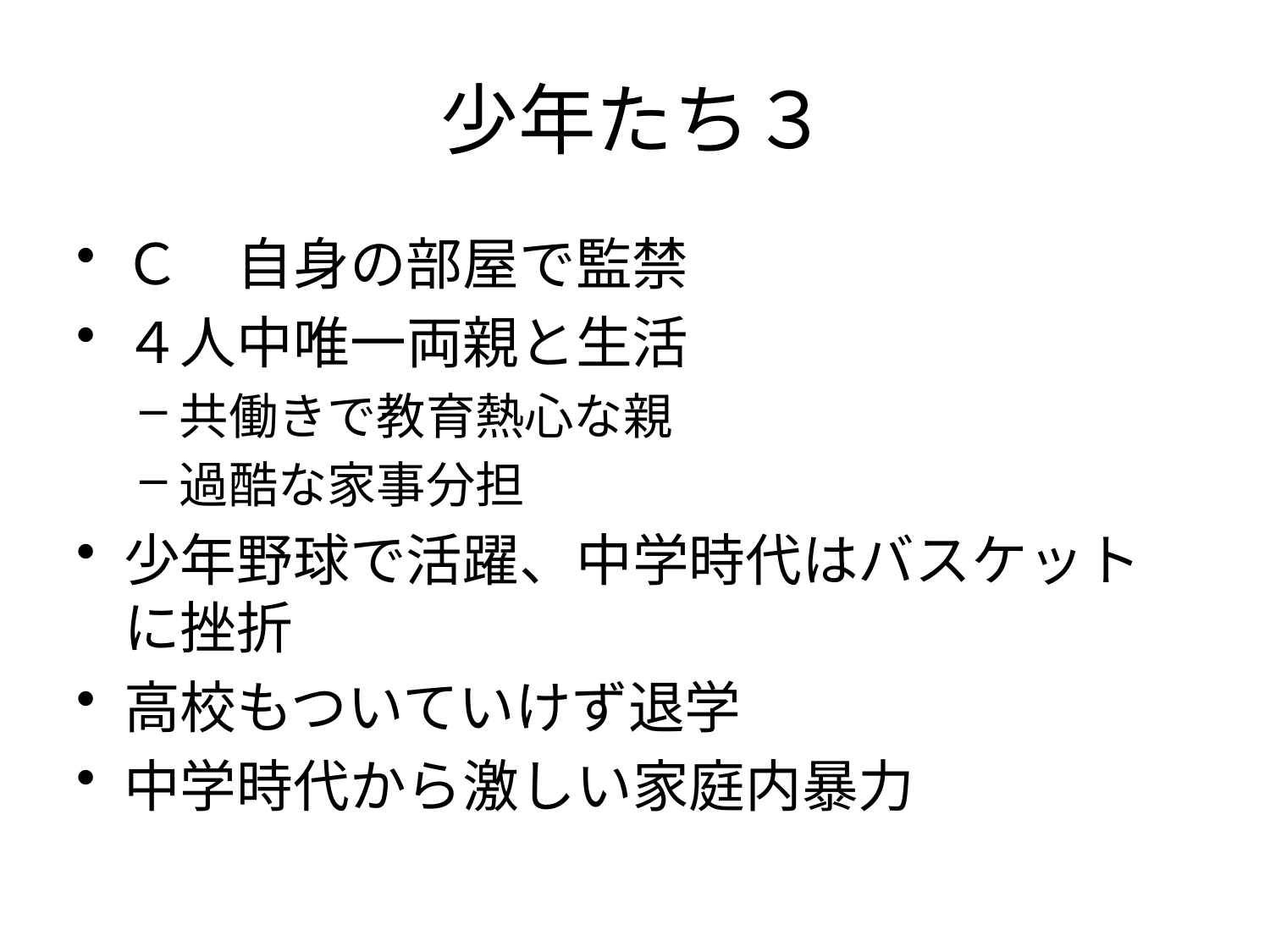

# 少年たち３
Ｃ　自身の部屋で監禁
４人中唯一両親と生活
共働きで教育熱心な親
過酷な家事分担
少年野球で活躍、中学時代はバスケットに挫折
高校もついていけず退学
中学時代から激しい家庭内暴力